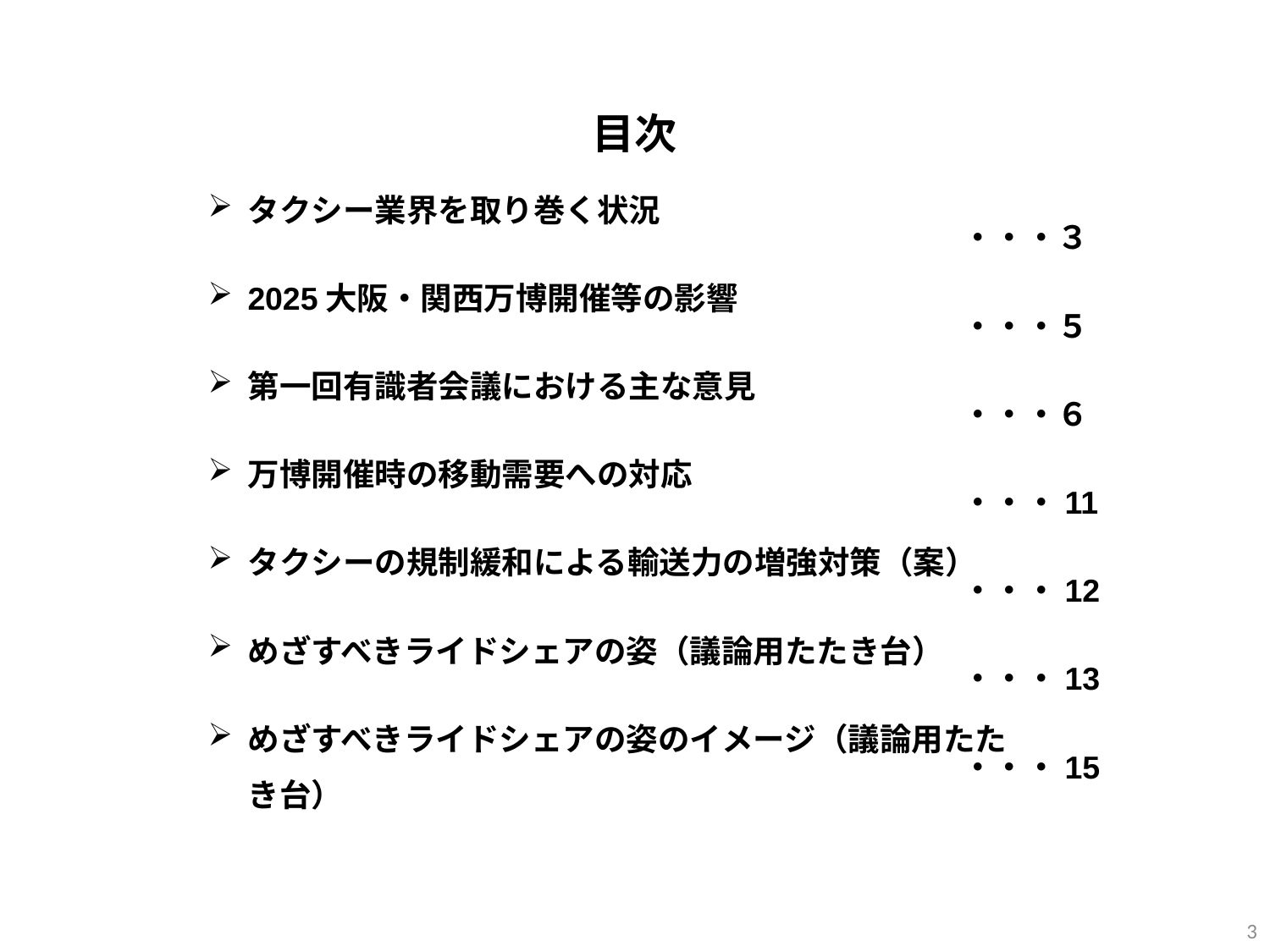

目次
・・・３
・・・５
・・・６
・・・11
・・・12
・・・13
・・・15
タクシー業界を取り巻く状況
2025大阪・関西万博開催等の影響
第一回有識者会議における主な意見
万博開催時の移動需要への対応
タクシーの規制緩和による輸送力の増強対策（案）
めざすべきライドシェアの姿（議論用たたき台）
めざすべきライドシェアの姿のイメージ（議論用たたき台）

3